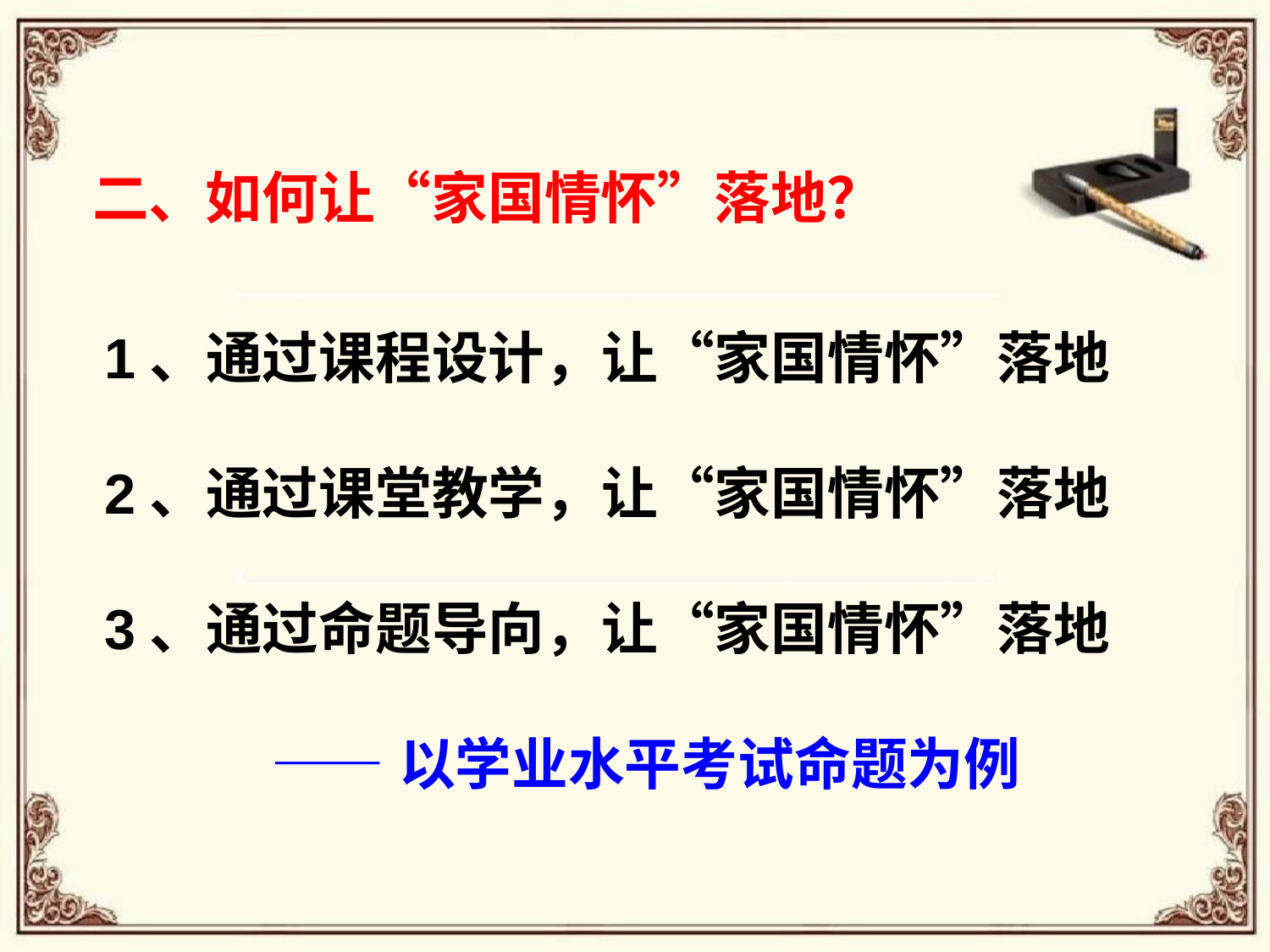

二、如何让“家国情怀”落地？
1、通过课程设计，让“家国情怀”落地

2、通过课堂教学，让“家国情怀”落地

3、通过命题导向，让“家国情怀”落地

             ——以学业水平考试命题为例